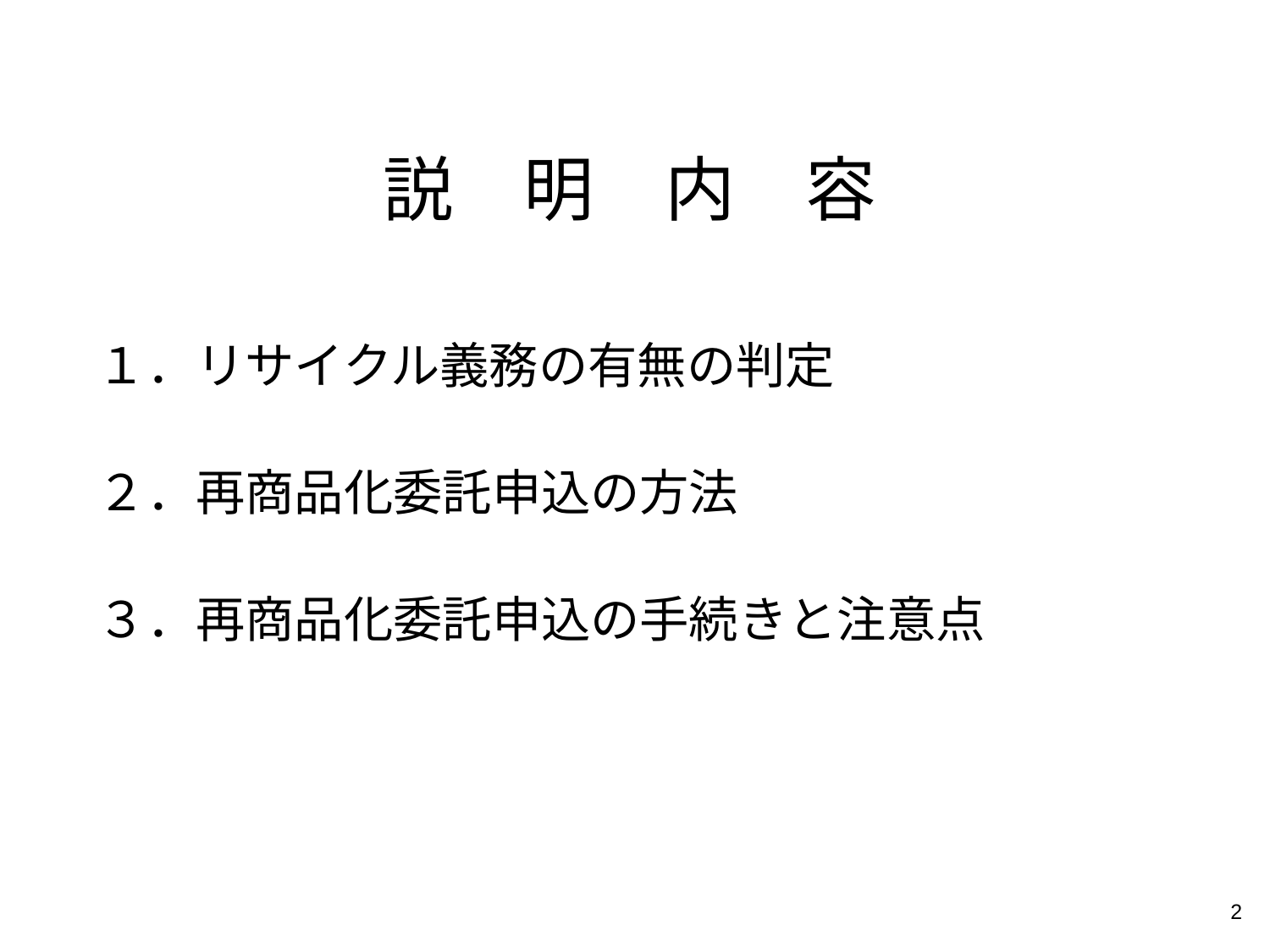

説　明　内　容

１．リサイクル義務の有無の判定

２．再商品化委託申込の方法

３．再商品化委託申込の手続きと注意点
2